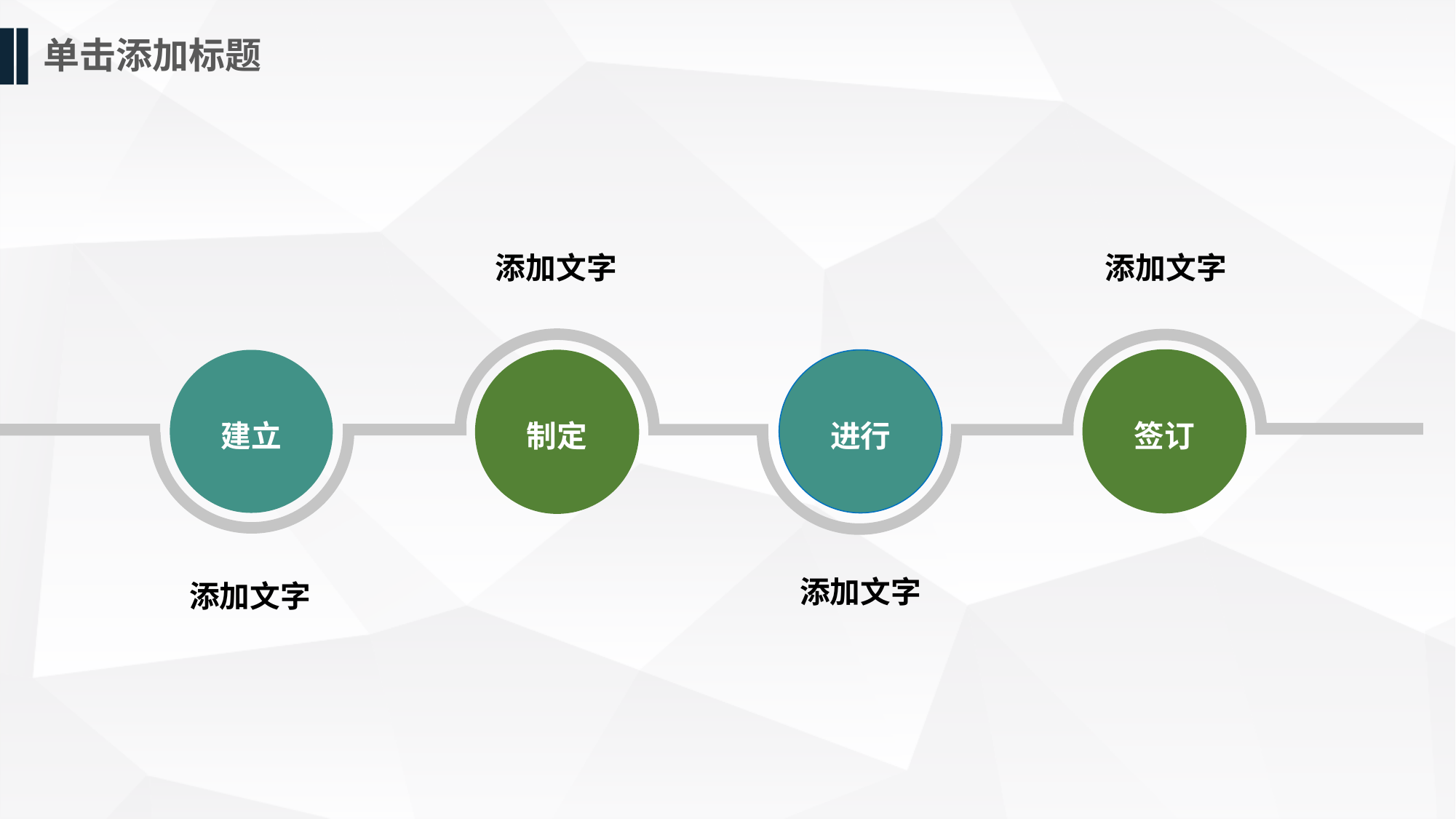

单击添加标题

添加文字
添加文字

建立
进行
签订
制定
添加文字
添加文字